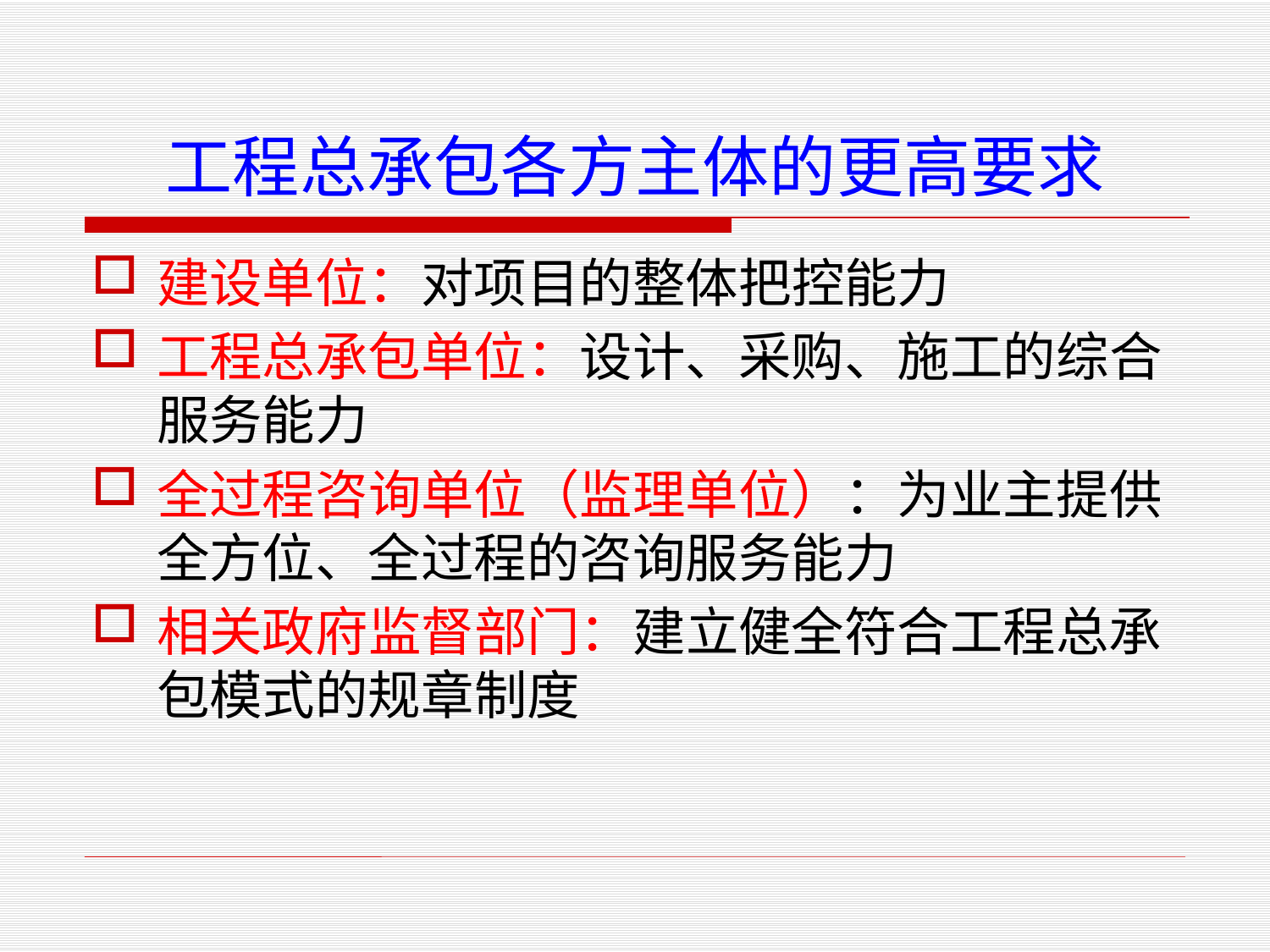

# 工程总承包各方主体的更高要求
建设单位：对项目的整体把控能力
工程总承包单位：设计、采购、施工的综合服务能力
全过程咨询单位（监理单位）：为业主提供全方位、全过程的咨询服务能力
相关政府监督部门：建立健全符合工程总承包模式的规章制度